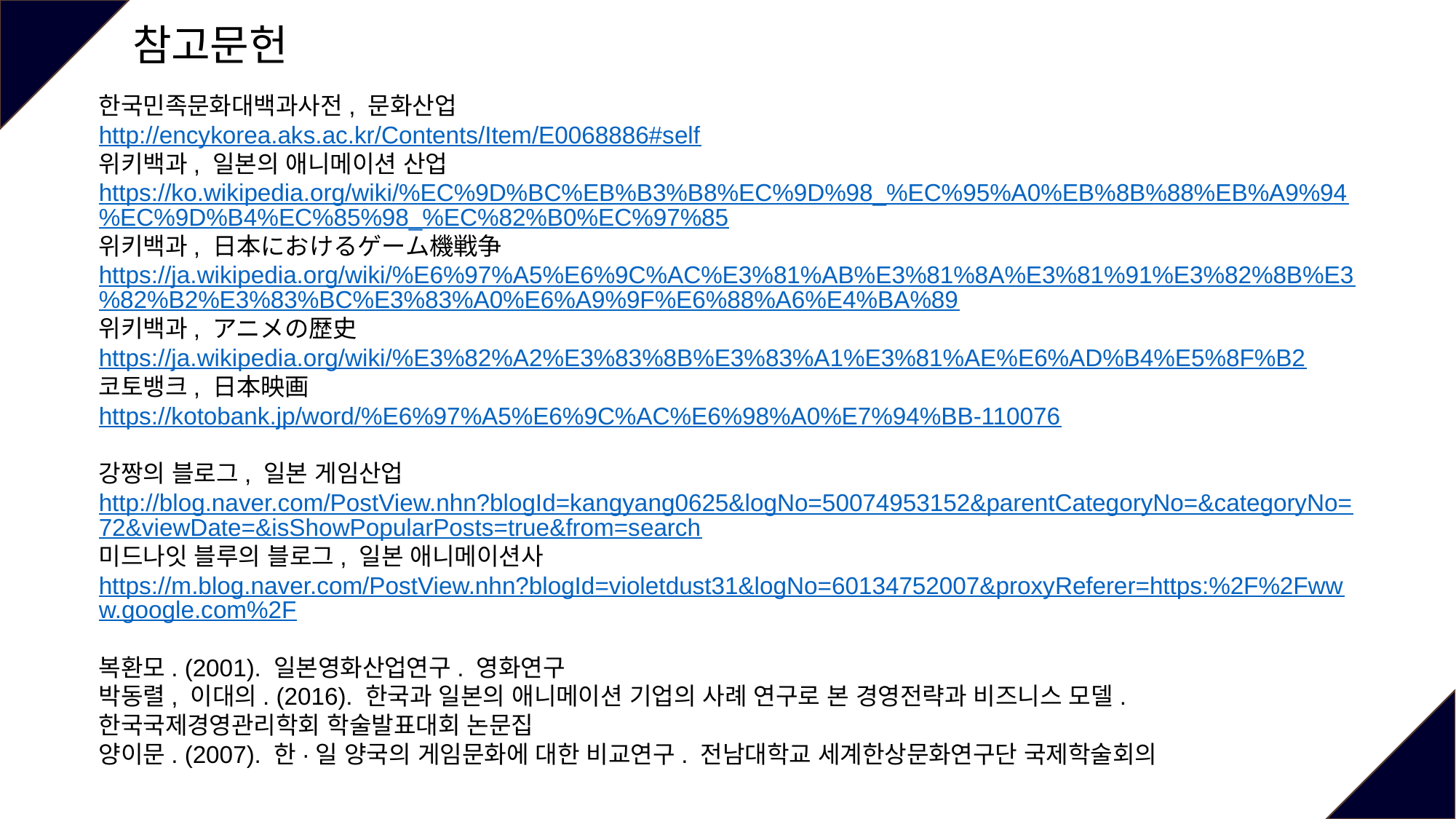

참고문헌
한국민족문화대백과사전, 문화산업
http://encykorea.aks.ac.kr/Contents/Item/E0068886#self
위키백과, 일본의 애니메이션 산업
https://ko.wikipedia.org/wiki/%EC%9D%BC%EB%B3%B8%EC%9D%98_%EC%95%A0%EB%8B%88%EB%A9%94%EC%9D%B4%EC%85%98_%EC%82%B0%EC%97%85
위키백과, 日本におけるゲーム機戦争
https://ja.wikipedia.org/wiki/%E6%97%A5%E6%9C%AC%E3%81%AB%E3%81%8A%E3%81%91%E3%82%8B%E3%82%B2%E3%83%BC%E3%83%A0%E6%A9%9F%E6%88%A6%E4%BA%89
위키백과, アニメの歴史
https://ja.wikipedia.org/wiki/%E3%82%A2%E3%83%8B%E3%83%A1%E3%81%AE%E6%AD%B4%E5%8F%B2
코토뱅크, 日本映画
https://kotobank.jp/word/%E6%97%A5%E6%9C%AC%E6%98%A0%E7%94%BB-110076

강짱의 블로그, 일본 게임산업
http://blog.naver.com/PostView.nhn?blogId=kangyang0625&logNo=50074953152&parentCategoryNo=&categoryNo=72&viewDate=&isShowPopularPosts=true&from=search
미드나잇 블루의 블로그, 일본 애니메이션사
https://m.blog.naver.com/PostView.nhn?blogId=violetdust31&logNo=60134752007&proxyReferer=https:%2F%2Fwww.google.com%2F

복환모. (2001). 일본영화산업연구. 영화연구
박동렬, 이대의. (2016). 한국과 일본의 애니메이션 기업의 사례 연구로 본 경영전략과 비즈니스 모델. 한국국제경영관리학회 학술발표대회 논문집
양이문. (2007). 한·일 양국의 게임문화에 대한 비교연구. 전남대학교 세계한상문화연구단 국제학술회의